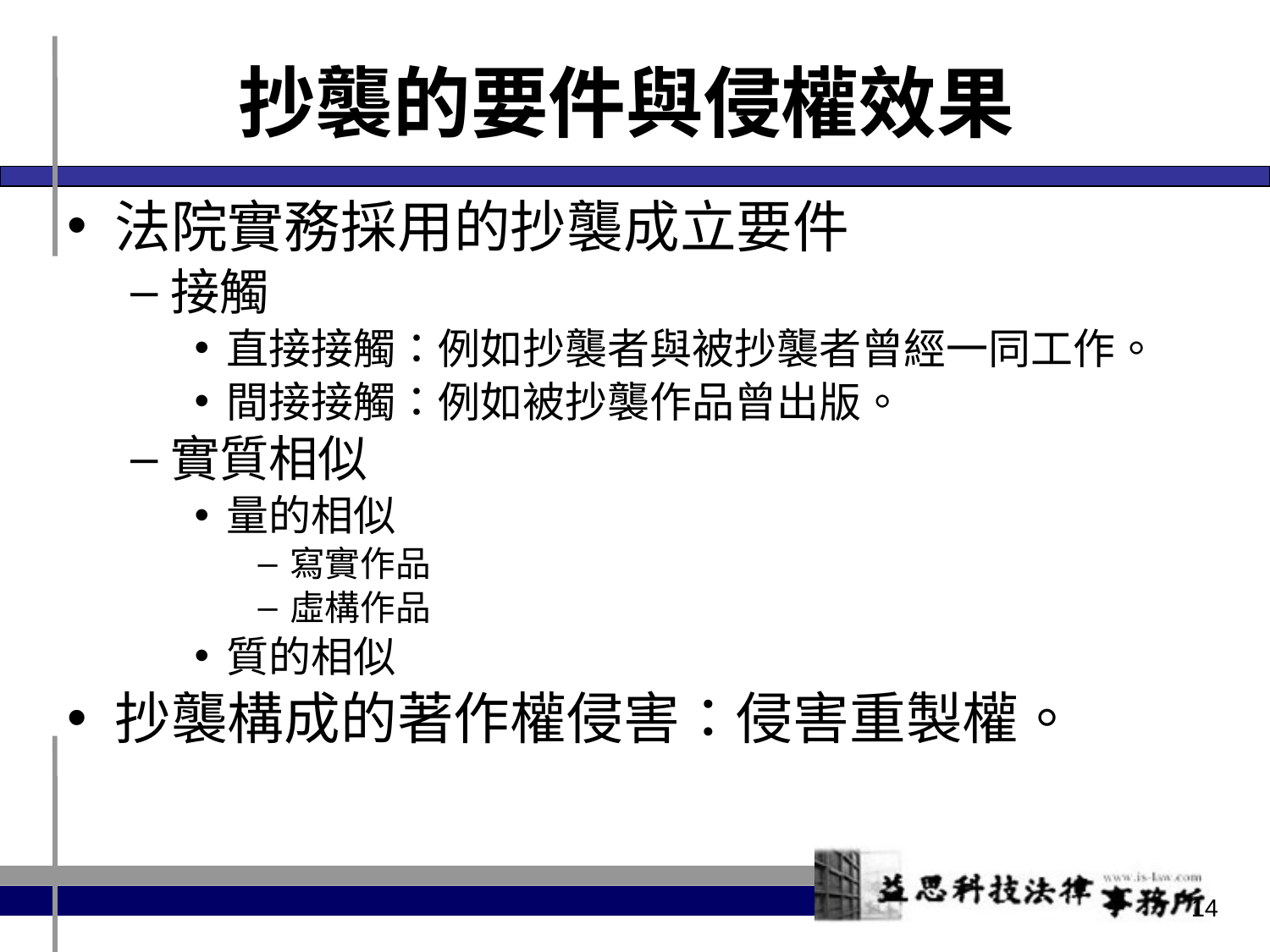

# 抄襲的要件與侵權效果
法院實務採用的抄襲成立要件
接觸
直接接觸：例如抄襲者與被抄襲者曾經一同工作。
間接接觸：例如被抄襲作品曾出版。
實質相似
量的相似
寫實作品
虛構作品
質的相似
抄襲構成的著作權侵害：侵害重製權。
14